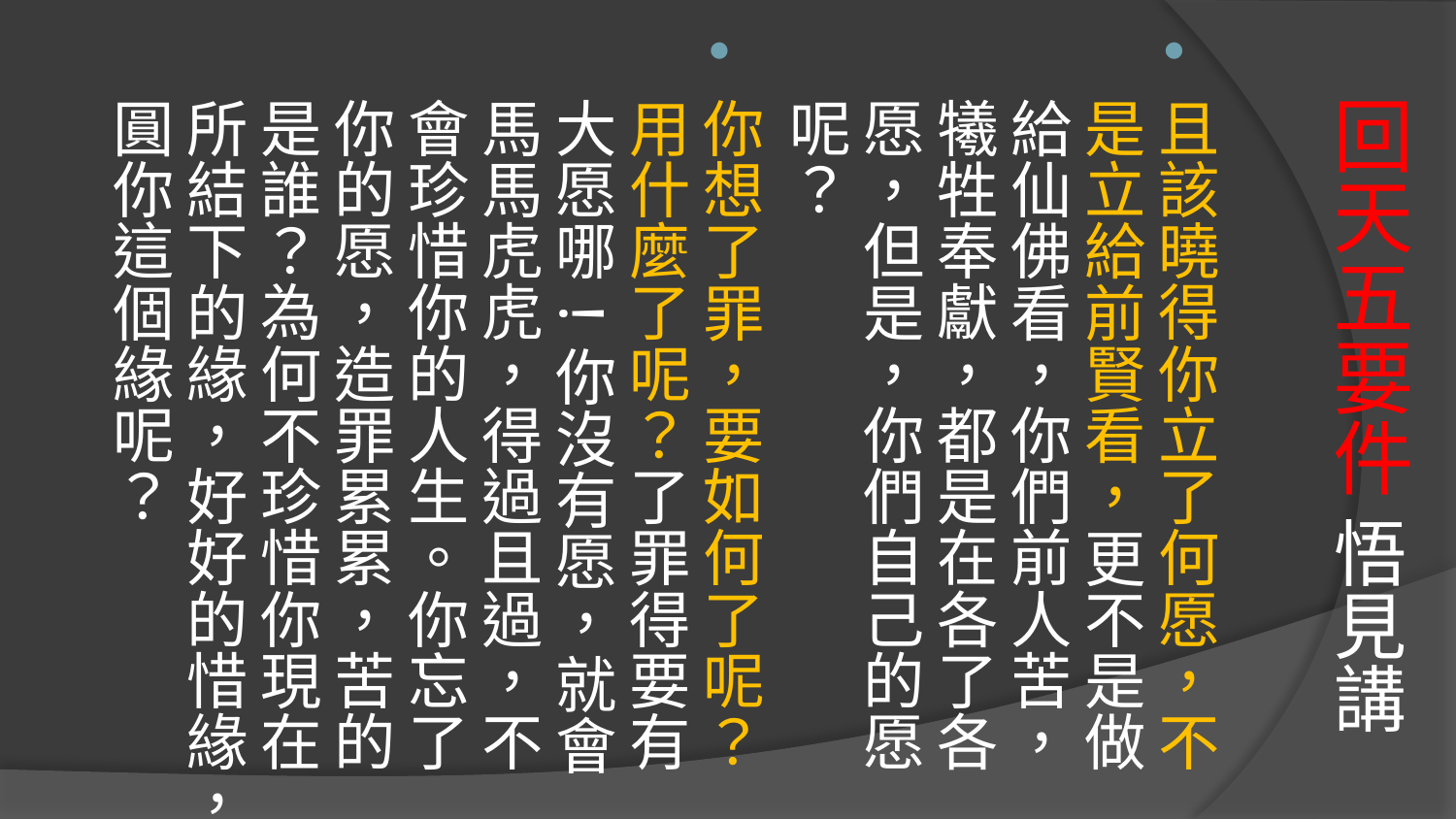

且該曉得你立了何愿，不是立給前賢看，更不是做給仙佛看，你們前人苦，犧牲奉獻，都是在各了各愿，但是，你們自己的愿呢？
你想了罪，要如何了呢？用什麼了呢？了罪得要有大愿哪!你沒有愿，就會馬馬虎虎，得過且過，不會珍惜你的人生。你忘了你的愿，造罪累累，苦的是誰？為何不珍惜你現在所結下的緣，好好的惜緣，圓你這個緣呢？

# 回天五要件 悟見講